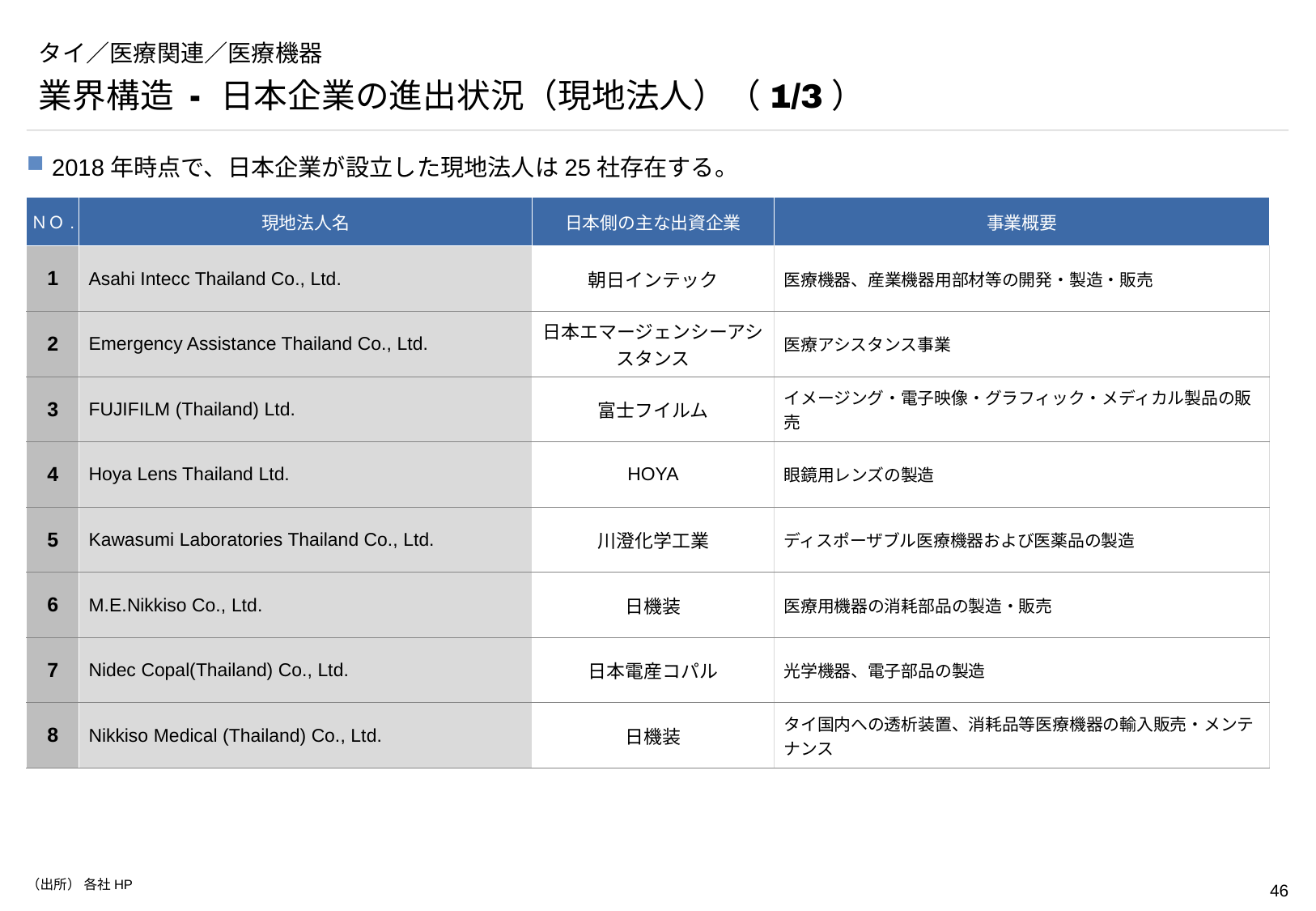

# タイ／医療関連／医療機器
業界構造 - 日本企業の進出状況（現地法人）（1/3）
2018年時点で、日本企業が設立した現地法人は25社存在する。
| ＮＯ. | 現地法人名 | 日本側の主な出資企業 | 事業概要 |
| --- | --- | --- | --- |
| 1 | Asahi Intecc Thailand Co., Ltd. | 朝日インテック | 医療機器、産業機器用部材等の開発・製造・販売 |
| 2 | Emergency Assistance Thailand Co., Ltd. | 日本エマージェンシーアシスタンス | 医療アシスタンス事業 |
| 3 | FUJIFILM (Thailand) Ltd. | 富士フイルム | イメージング・電子映像・グラフィック・メディカル製品の販売 |
| 4 | Hoya Lens Thailand Ltd. | HOYA | 眼鏡用レンズの製造 |
| 5 | Kawasumi Laboratories Thailand Co., Ltd. | 川澄化学工業 | ディスポーザブル医療機器および医薬品の製造 |
| 6 | M.E.Nikkiso Co., Ltd. | 日機装 | 医療用機器の消耗部品の製造・販売 |
| 7 | Nidec Copal(Thailand) Co., Ltd. | 日本電産コパル | 光学機器、電子部品の製造 |
| 8 | Nikkiso Medical (Thailand) Co., Ltd. | 日機装 | タイ国内への透析装置、消耗品等医療機器の輸入販売・メンテナンス |
（出所） 各社HP